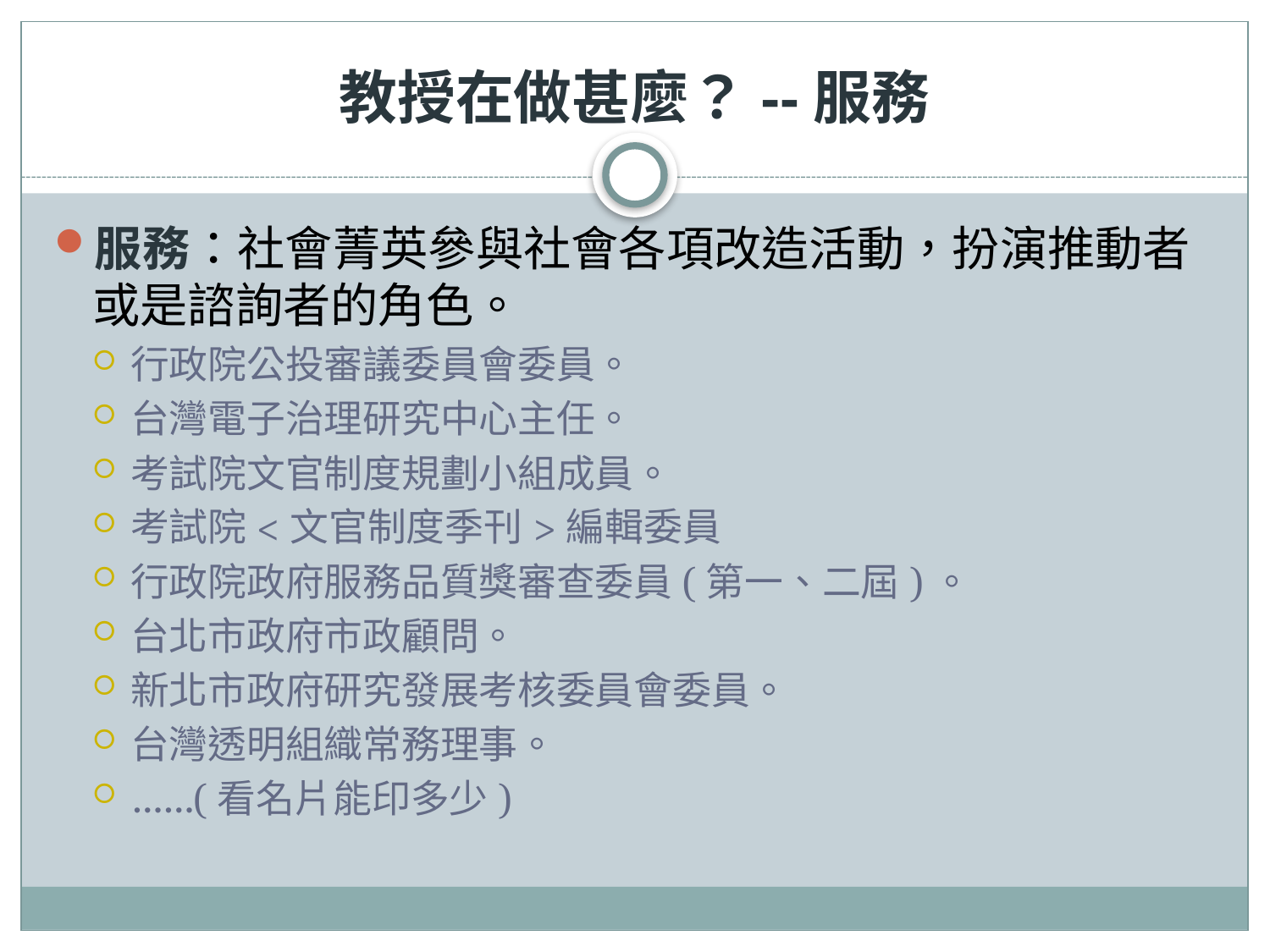

# 教授在做甚麼？--服務
服務：社會菁英參與社會各項改造活動，扮演推動者或是諮詢者的角色。
行政院公投審議委員會委員。
台灣電子治理研究中心主任。
考試院文官制度規劃小組成員。
考試院<文官制度季刊>編輯委員
行政院政府服務品質獎審查委員(第一、二屆)。
台北市政府市政顧問。
新北市政府研究發展考核委員會委員。
台灣透明組織常務理事。
……(看名片能印多少)